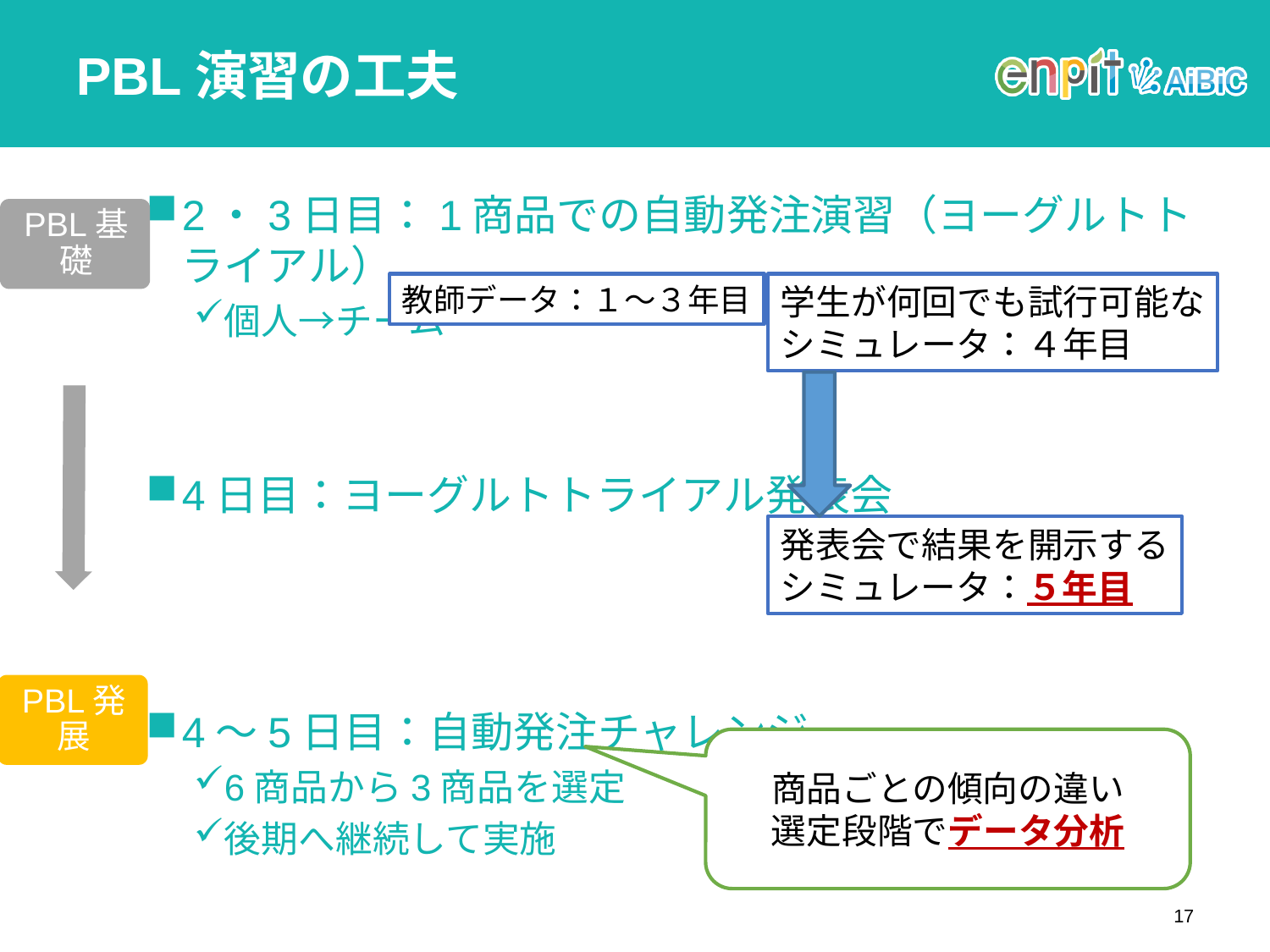

# PBL演習の工夫
PBL基礎

PBL発展
2・3日目：1商品での自動発注演習（ヨーグルトトライアル）
個人→チーム

4日目：ヨーグルトトライアル発表会

4～5日目：自動発注チャレンジ
6商品から3商品を選定
後期へ継続して実施
教師データ：１～３年目
学生が何回でも試行可能な
シミュレータ：４年目

発表会で結果を開示する
シミュレータ：５年目
商品ごとの傾向の違い
選定段階でデータ分析
17